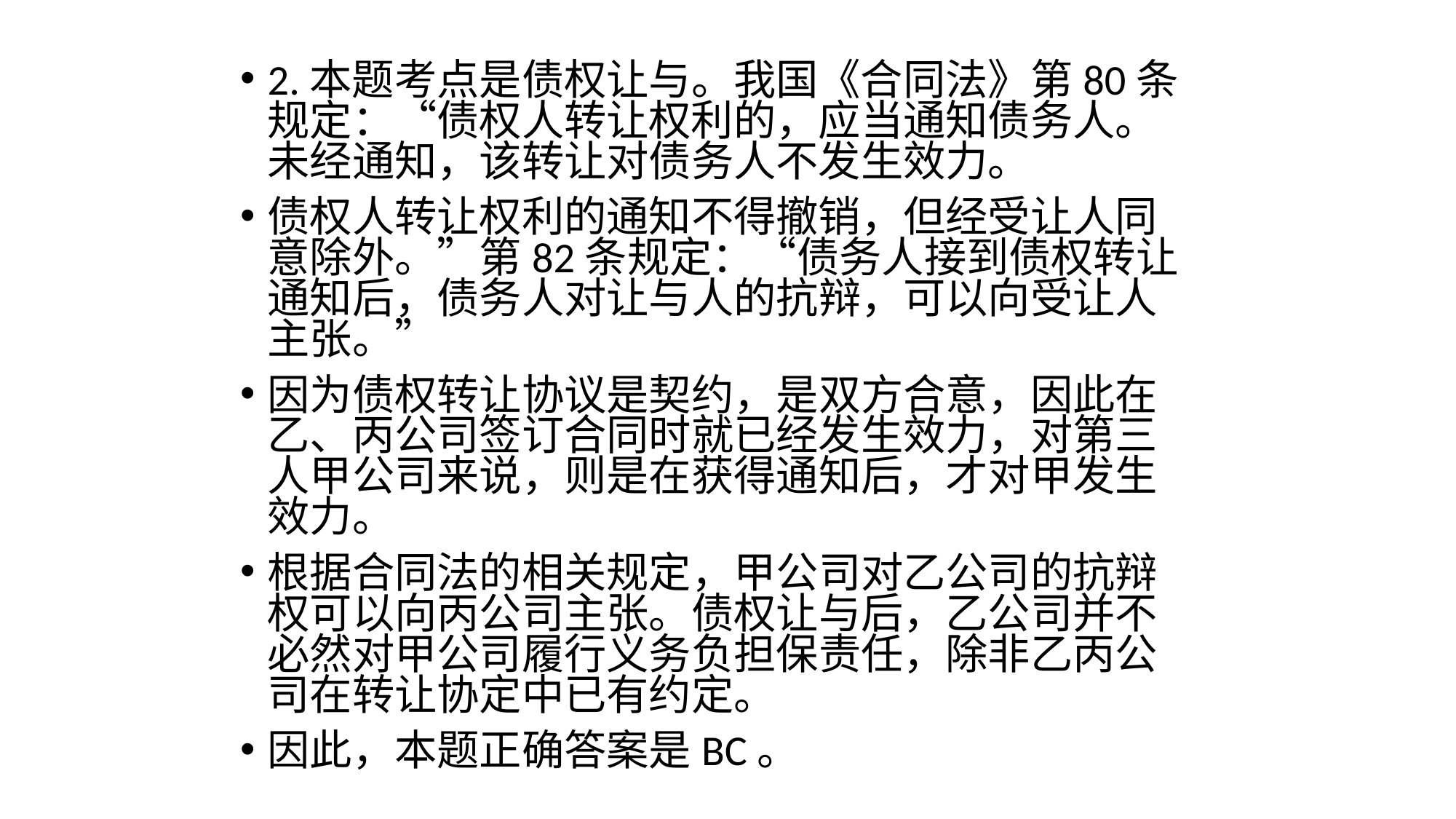

2.本题考点是债权让与。我国《合同法》第80条规定：“债权人转让权利的，应当通知债务人。未经通知，该转让对债务人不发生效力。
债权人转让权利的通知不得撤销，但经受让人同意除外。”第82条规定：“债务人接到债权转让通知后，债务人对让与人的抗辩，可以向受让人主张。”
因为债权转让协议是契约，是双方合意，因此在乙、丙公司签订合同时就已经发生效力，对第三人甲公司来说，则是在获得通知后，才对甲发生效力。
根据合同法的相关规定，甲公司对乙公司的抗辩权可以向丙公司主张。债权让与后，乙公司并不必然对甲公司履行义务负担保责任，除非乙丙公司在转让协定中已有约定。
因此，本题正确答案是BC。